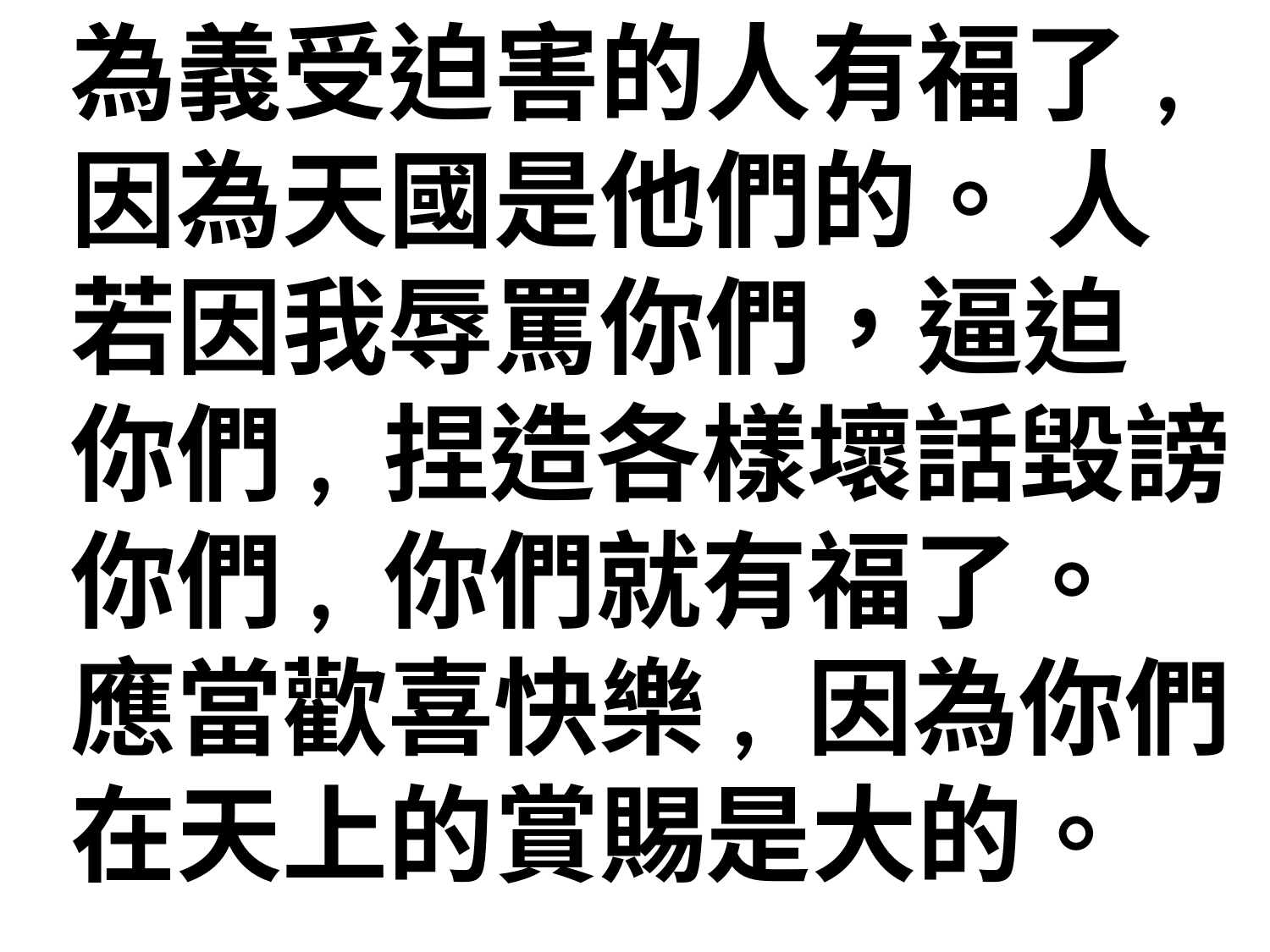

為義受迫害的人有福了, 因為天國是他們的。 人若因我辱罵你們，逼迫你們, 捏造各樣壞話毀謗你們, 你們就有福了。 應當歡喜快樂, 因為你們在天上的賞賜是大的。